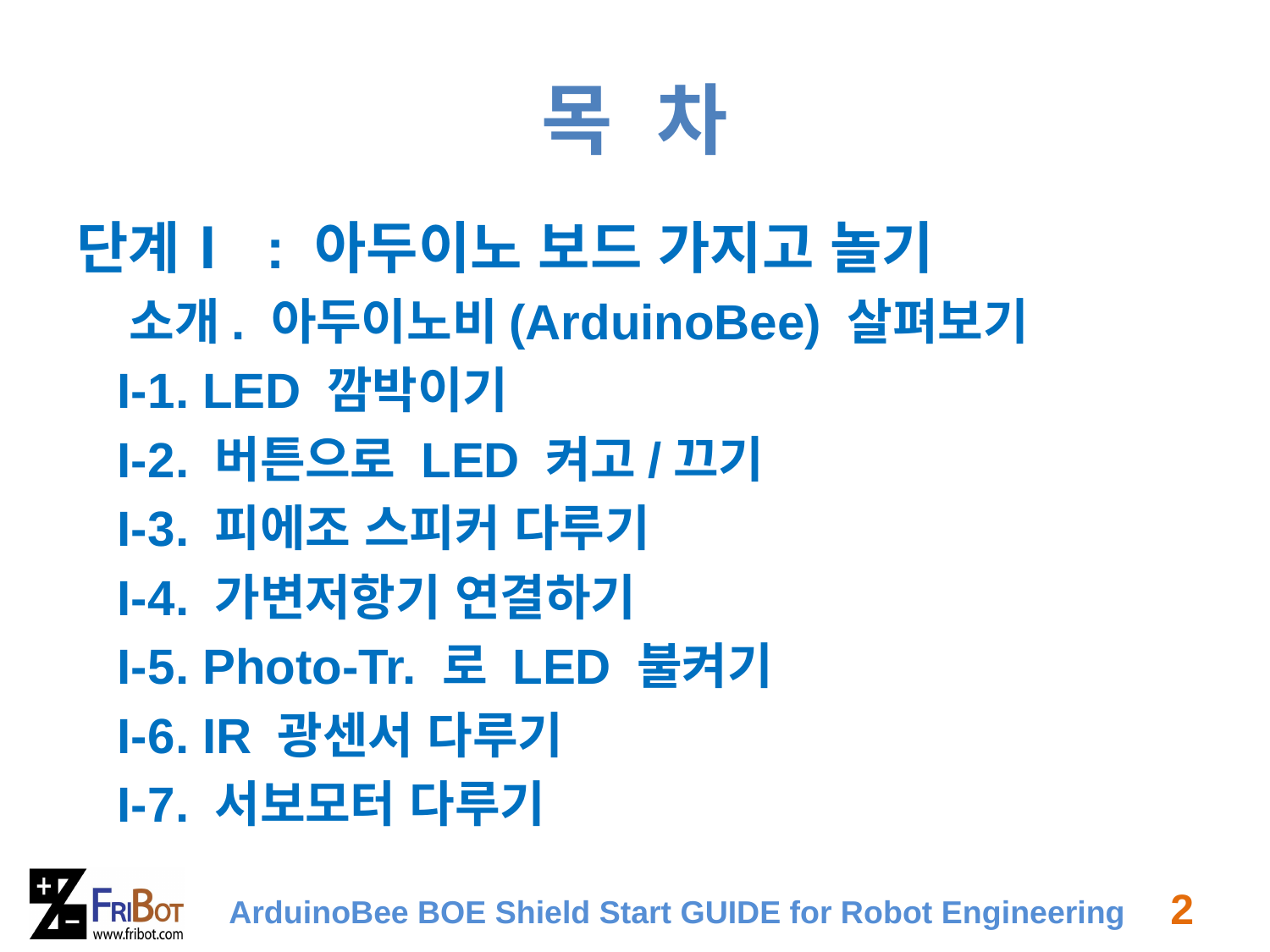

# 목  차
단계Ⅰ : 아두이노 보드 가지고 놀기
   소개. 아두이노비(ArduinoBee) 살펴보기
   I-1. LED 깜박이기
   I-2. 버튼으로 LED 켜고/끄기
   I-3. 피에조 스피커 다루기
   I-4. 가변저항기 연결하기
   I-5. Photo-Tr. 로 LED 불켜기
   I-6. IR 광센서 다루기
   I-7. 서보모터 다루기

2